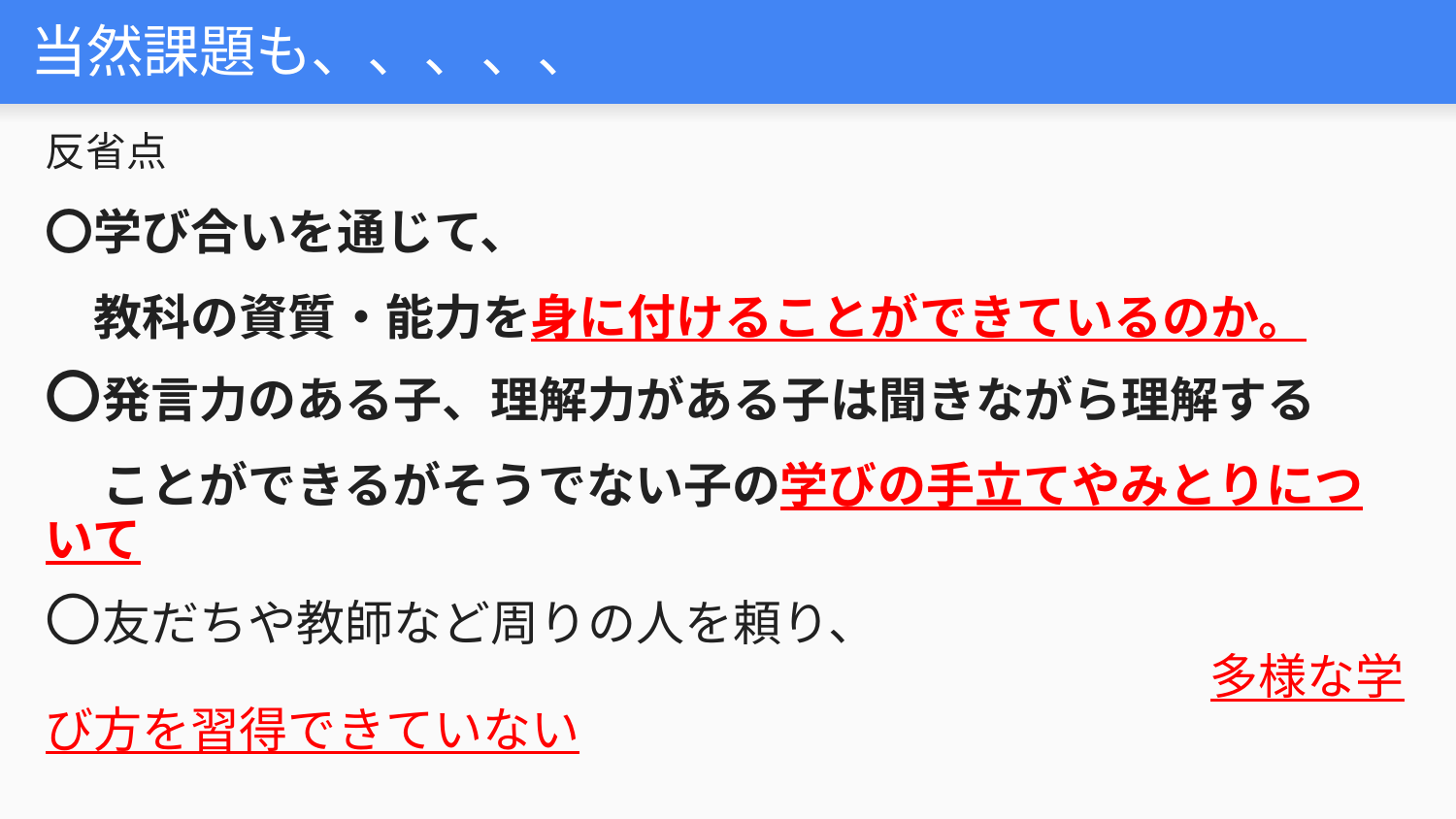

# 当然課題も、、、、、
反省点
〇学び合いを通じて、
　教科の資質・能力を身に付けることができているのか。
〇発言力のある子、理解力がある子は聞きながら理解する
　ことができるがそうでない子の学びの手立てやみとりについて
〇友だちや教師など周りの人を頼り、
　　　　　　　　　　　　　　　　　　　　　　　　多様な学び方を習得できていない